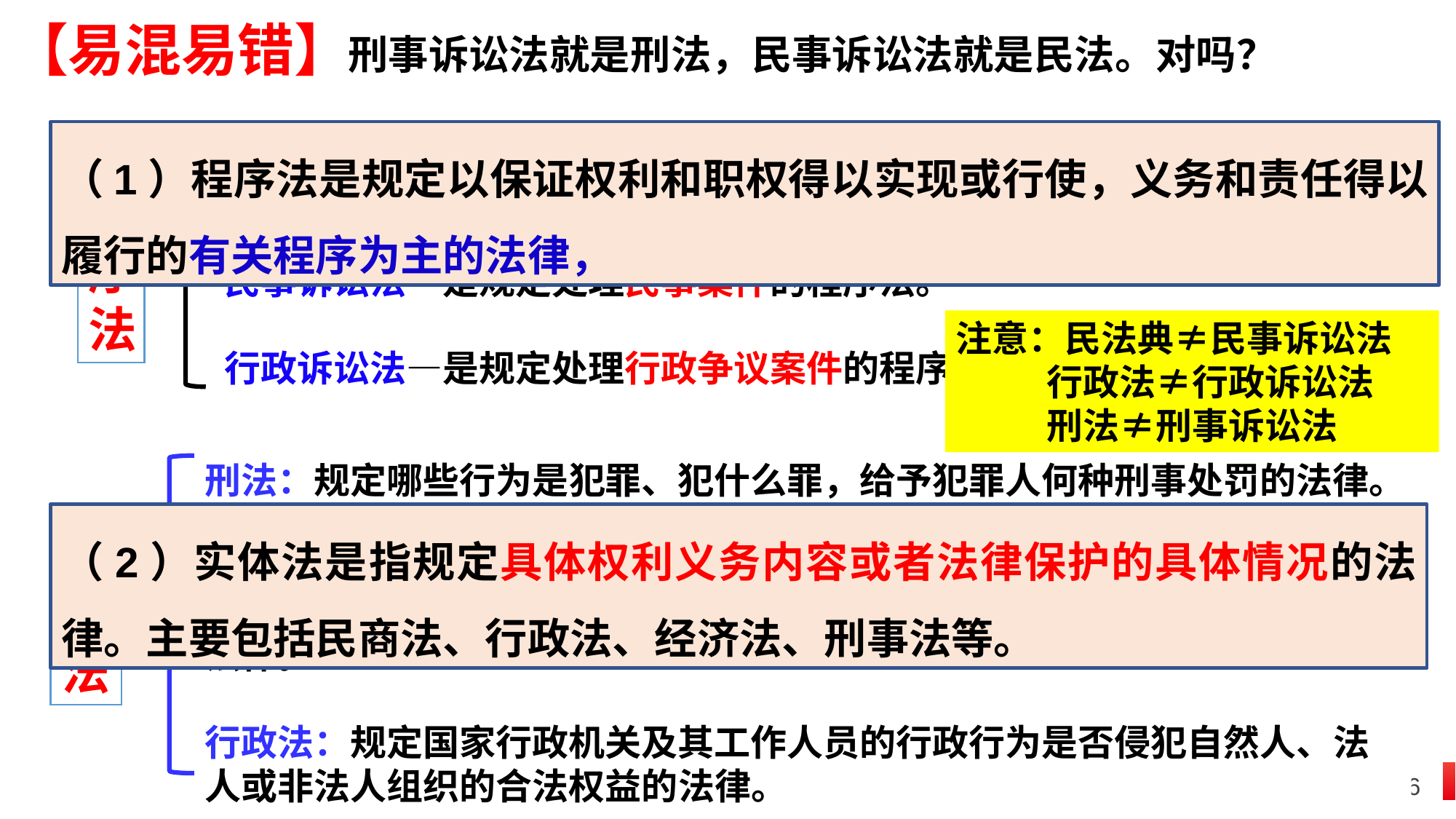

【易混易错】
刑事诉讼法就是刑法，民事诉讼法就是民法。对吗？
（1）程序法是规定以保证权利和职权得以实现或行使，义务和责任得以履行的有关程序为主的法律，

刑事诉讼法—是规定处理犯罪案件的程序法。

民事诉讼法—是规定处理民事案件的程序法。

行政诉讼法—是规定处理行政争议案件的程序法。
程序法
注意：民法典≠民事诉讼法
          行政法≠行政诉讼法
          刑法≠刑事诉讼法
刑法：规定哪些行为是犯罪、犯什么罪，给予犯罪人何种刑事处罚的法律。

民法典：调整平自然人、法人和非法人组织之间的人身关系、财产关系的法律。

行政法：规定国家行政机关及其工作人员的行政行为是否侵犯自然人、法人或非法人组织的合法权益的法律。

（2）实体法是指规定具体权利义务内容或者法律保护的具体情况的法律。主要包括民商法、行政法、经济法、刑事法等。
实体法